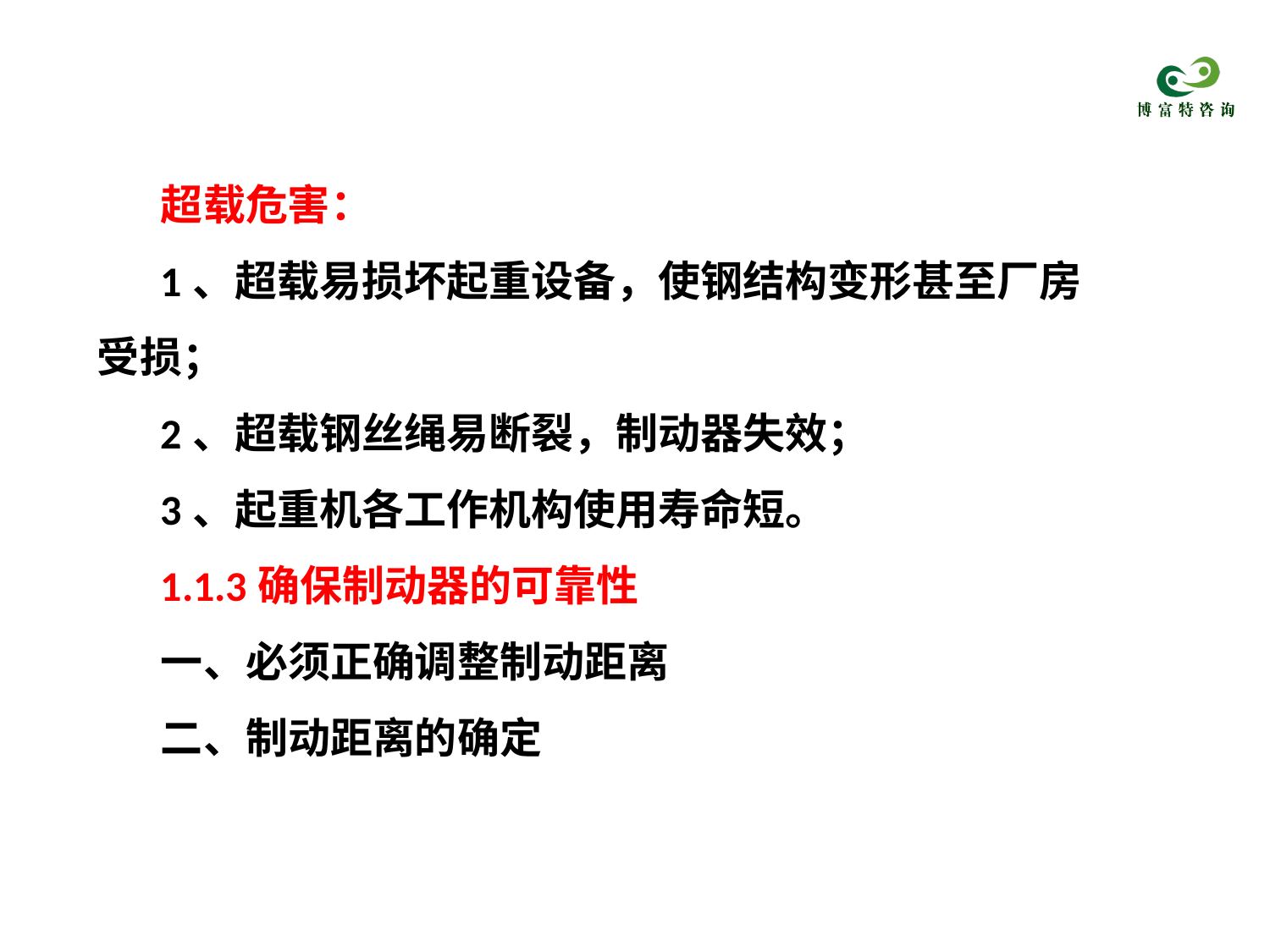

超载危害：
1、超载易损坏起重设备，使钢结构变形甚至厂房受损；
2、超载钢丝绳易断裂，制动器失效；
3、起重机各工作机构使用寿命短。
1.1.3确保制动器的可靠性
一、必须正确调整制动距离
二、制动距离的确定
14